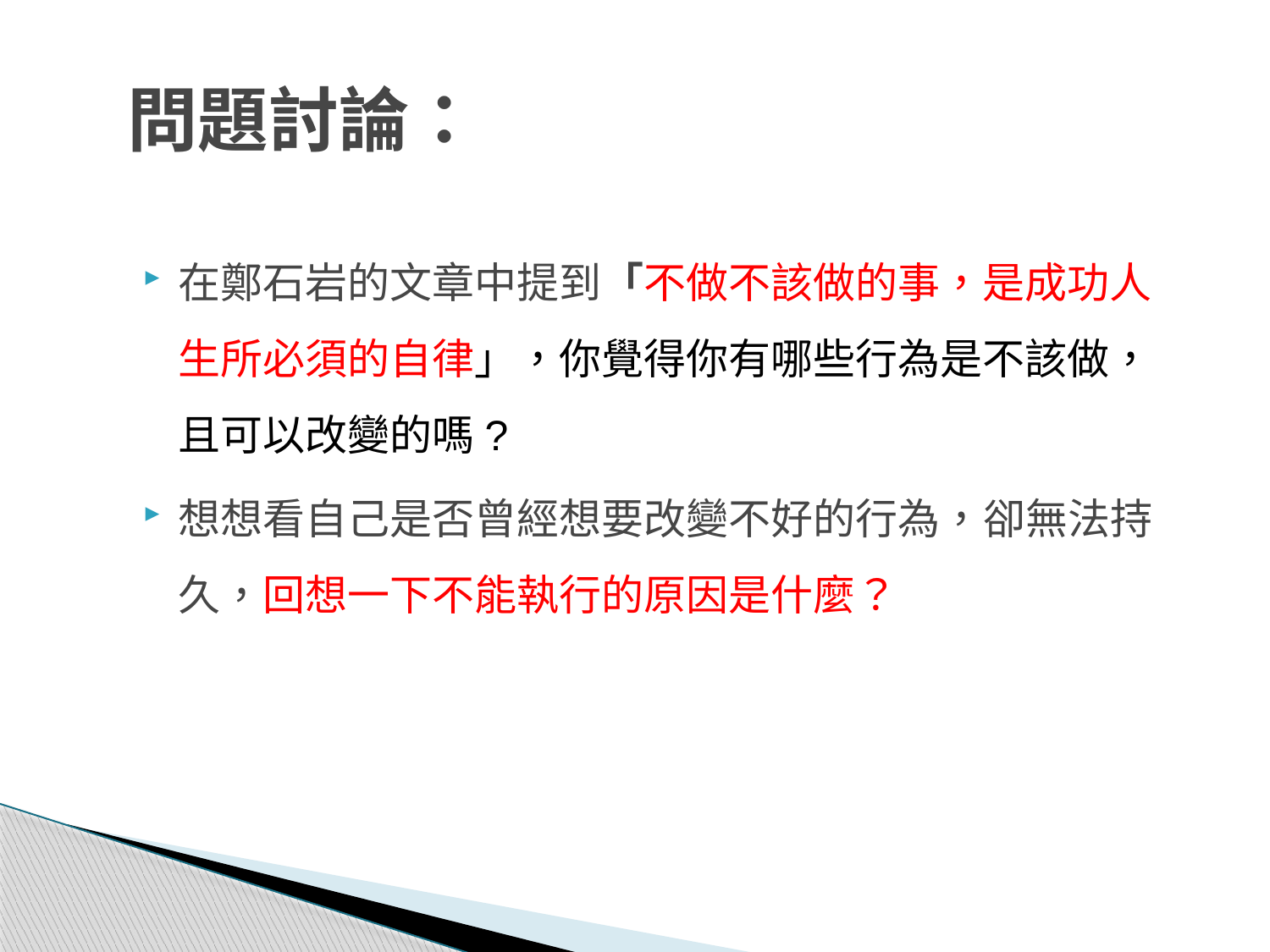

# 問題討論：
在鄭石岩的文章中提到「不做不該做的事，是成功人生所必須的自律」，你覺得你有哪些行為是不該做，且可以改變的嗎?
想想看自己是否曾經想要改變不好的行為，卻無法持久，回想一下不能執行的原因是什麼？